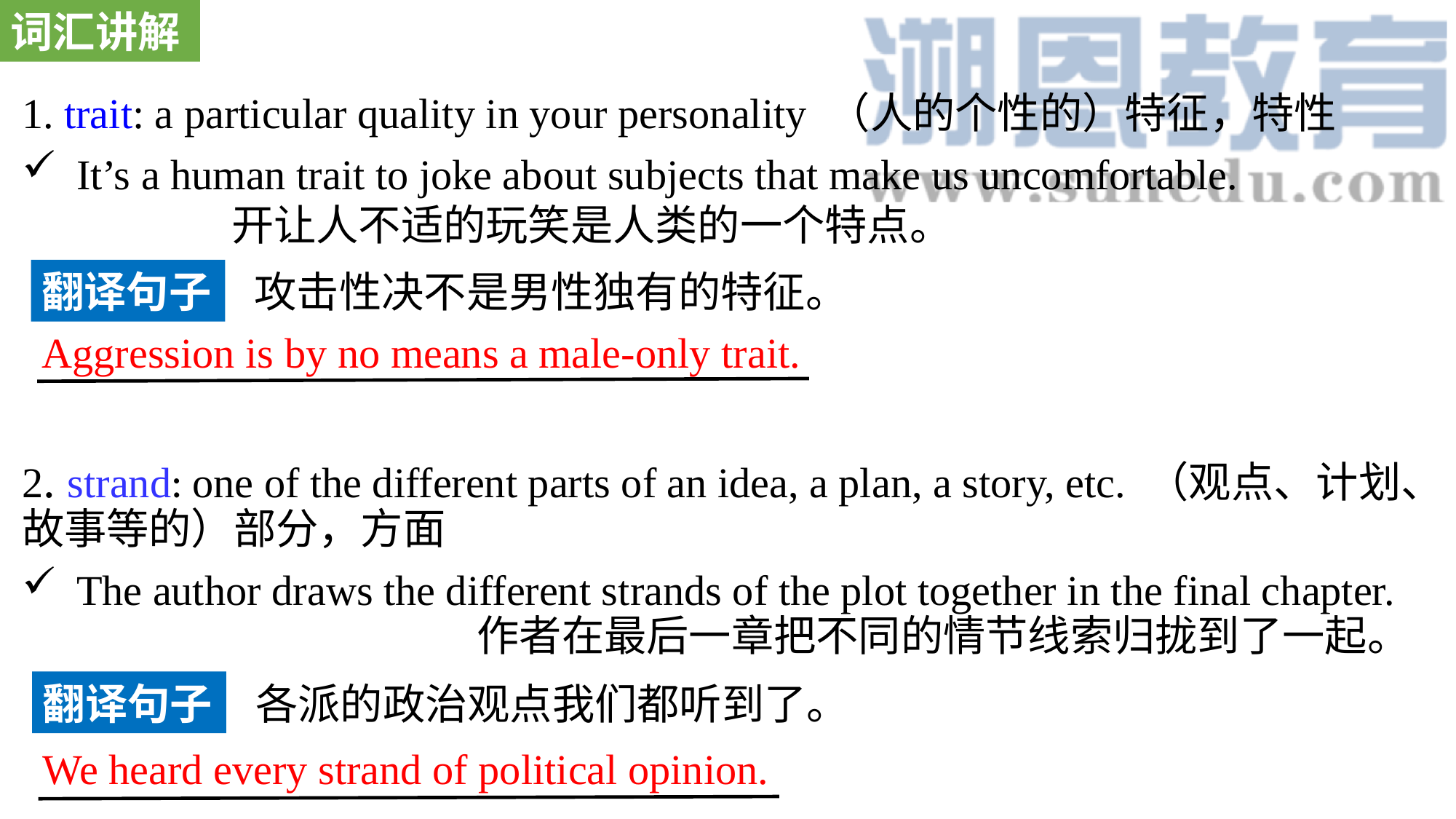

词汇讲解
1. trait: a particular quality in your personality （人的个性的）特征，特性
It’s a human trait to joke about subjects that make us uncomfortable.                                 开让人不适的玩笑是人类的一个特点。

2. strand: one of the different parts of an idea, a plan, a story, etc. （观点、计划、故事等的）部分，方面
The author draws the different strands of the plot together in the final chapter.                                          作者在最后一章把不同的情节线索归拢到了一起。
翻译句子
攻击性决不是男性独有的特征。
Aggression is by no means a male-only trait.
翻译句子
各派的政治观点我们都听到了。
We heard every strand of political opinion.